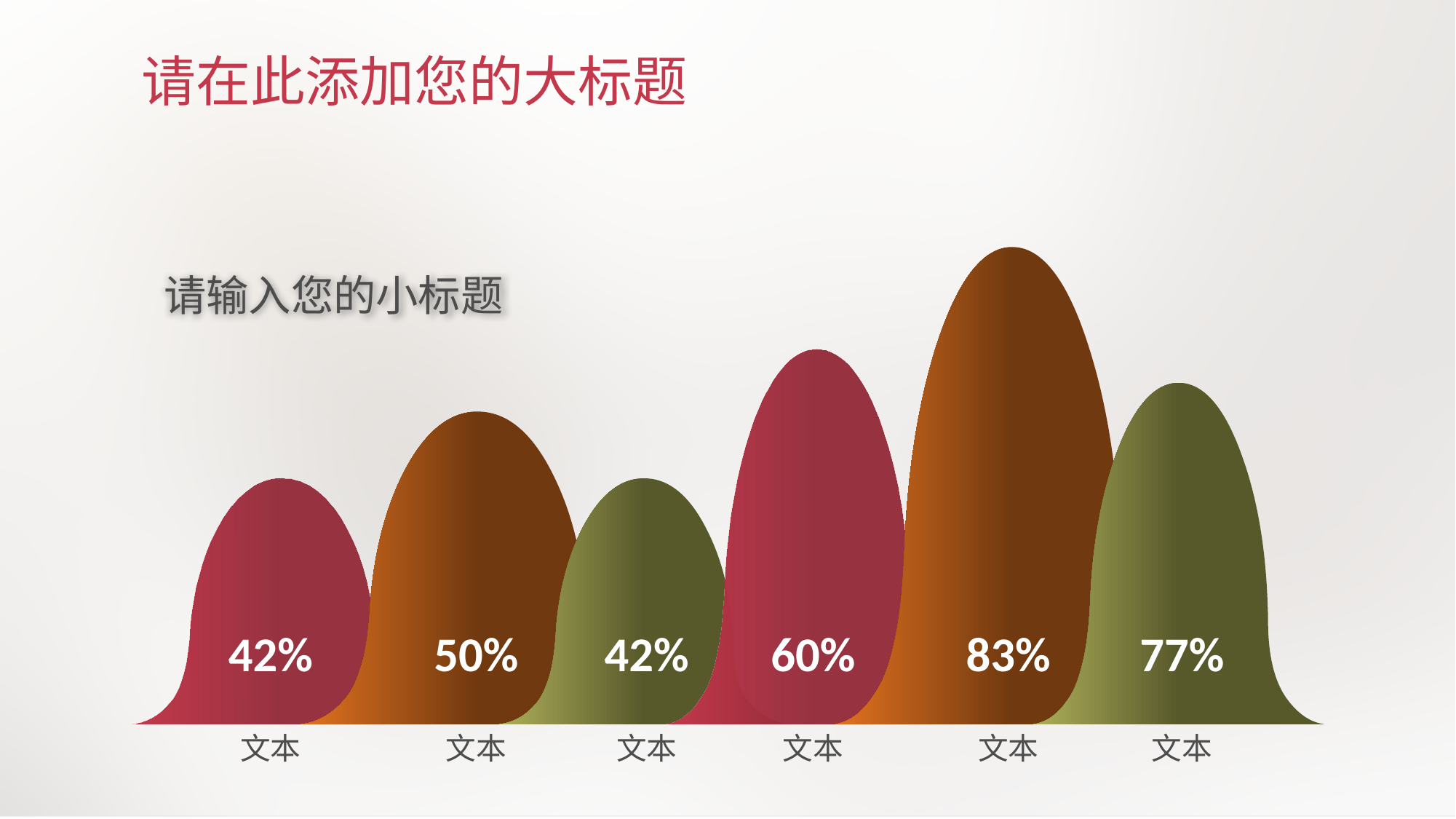

# 请在此添加您的大标题
请输入您的小标题

42%
50%
42%
60%
83%
77%
文本
文本
文本
文本
文本
文本